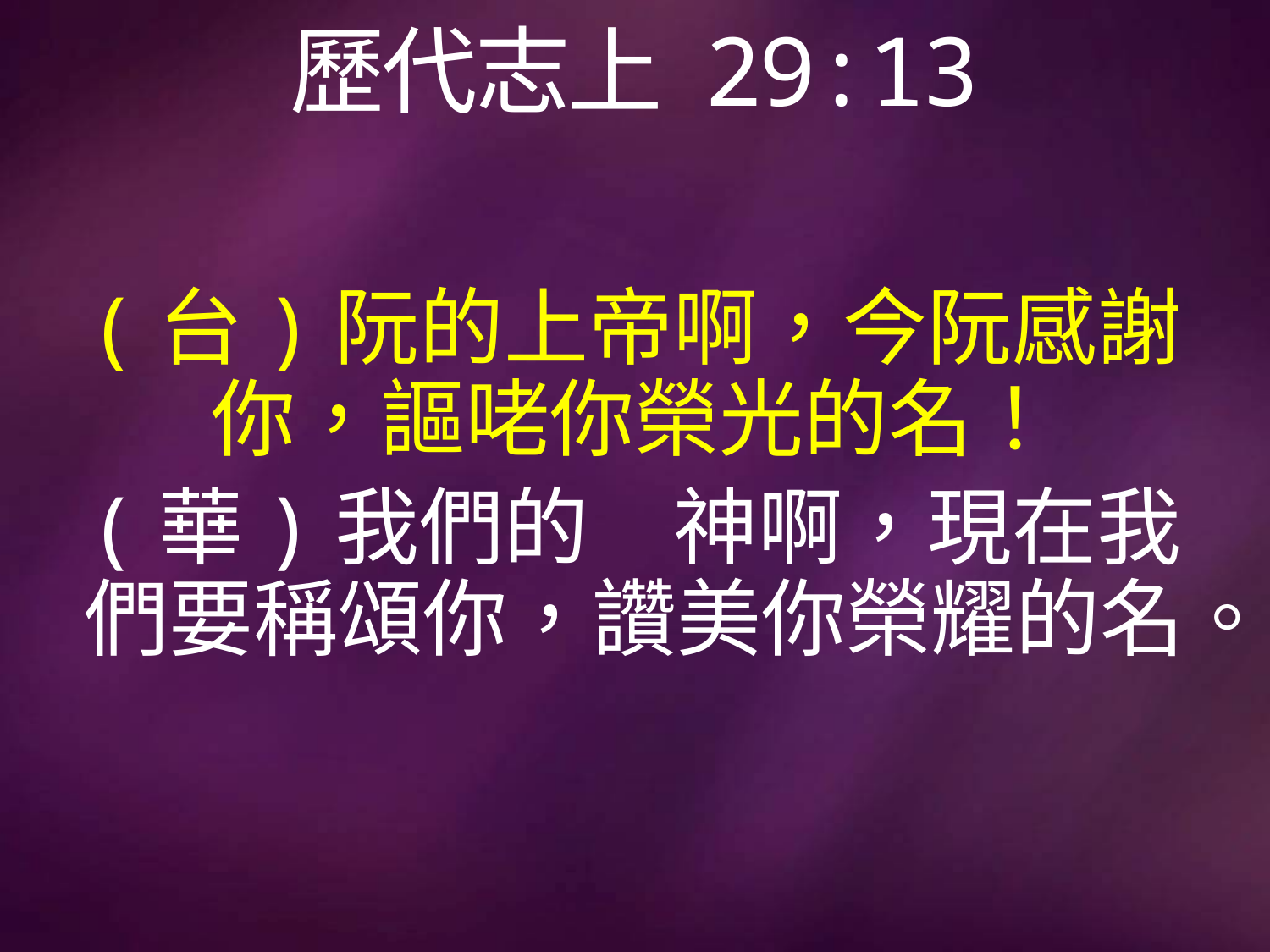

# 歷代志上 29:13
(台)阮的上帝啊，今阮感謝你，謳咾你榮光的名！
(華)我們的　神啊，現在我們要稱頌你，讚美你榮耀的名。